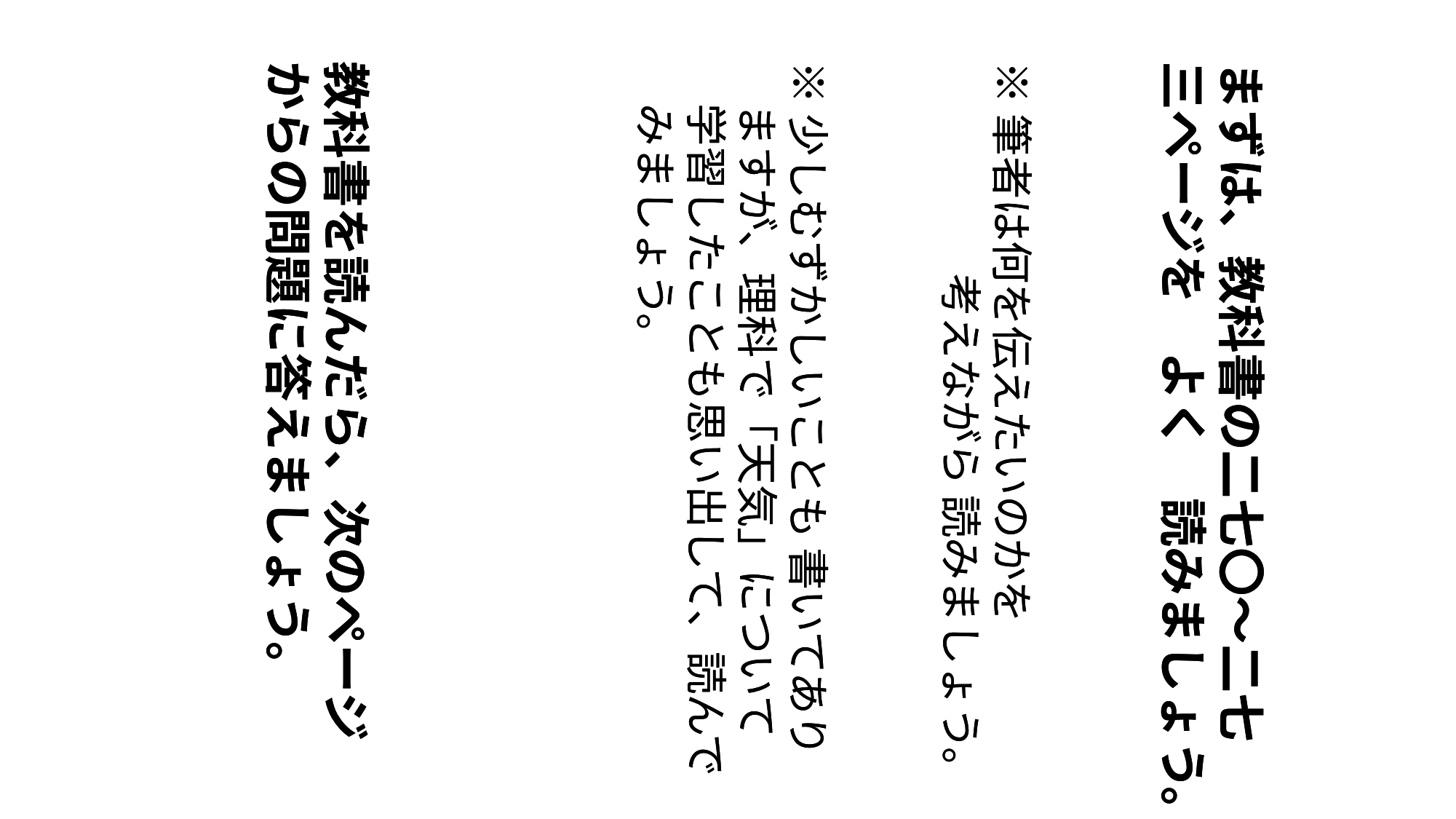

まずは、教科書の二七〇～二七三ページを　よく　読みましょう。

※筆者は何を伝えたいのかを
　　　　　考えながら 読みましょう。

※少しむずかしいことも 書いてあり
　ますが、理科で「天気」について
　学習したことも思い出して、読んで
　みましょう。

教科書を読んだら、次のページからの問題に答えましょう。